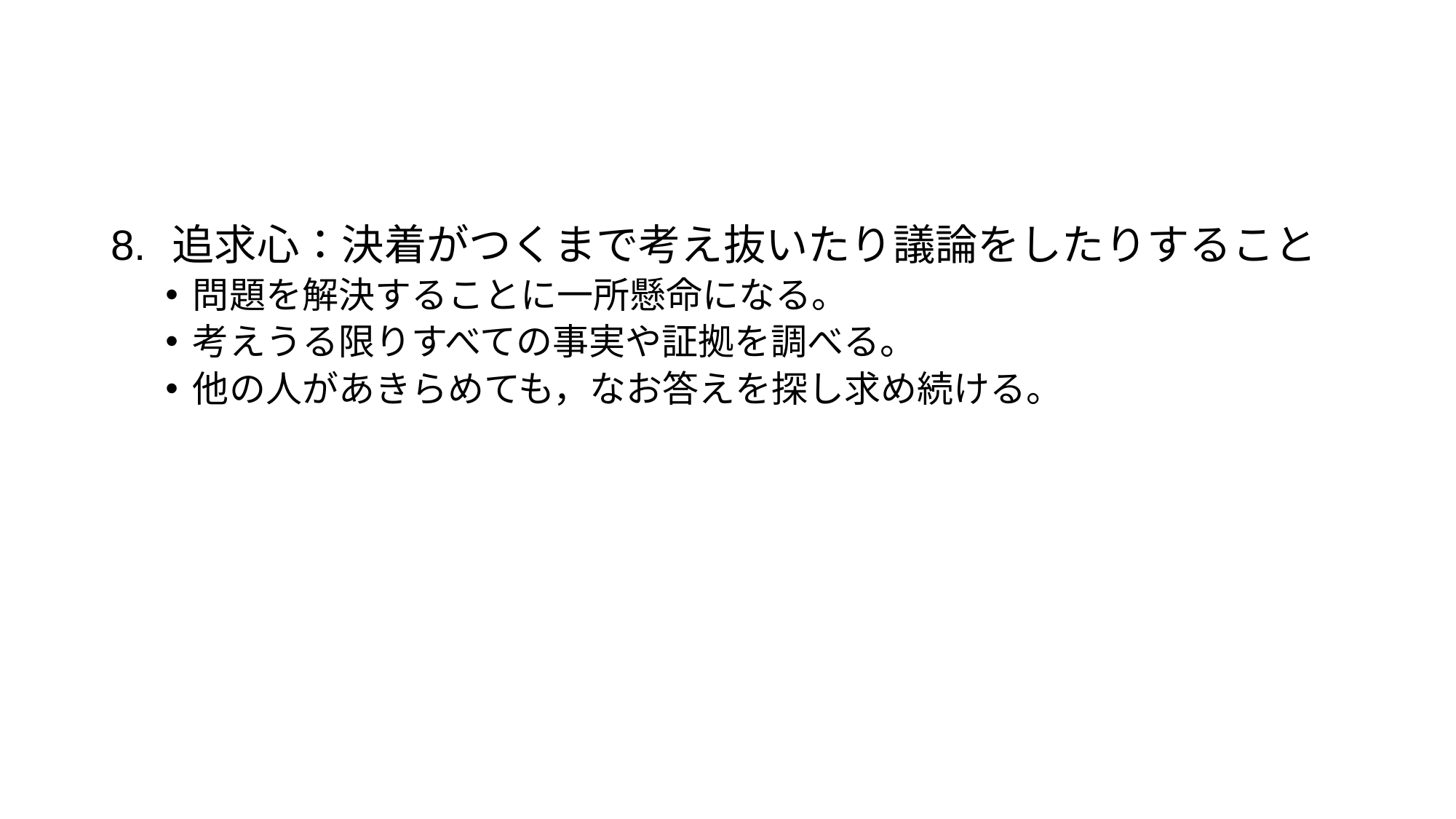

#
追求心：決着がつくまで考え抜いたり議論をしたりすること
問題を解決することに一所懸命になる。
考えうる限りすべての事実や証拠を調べる。
他の人があきらめても，なお答えを探し求め続ける。